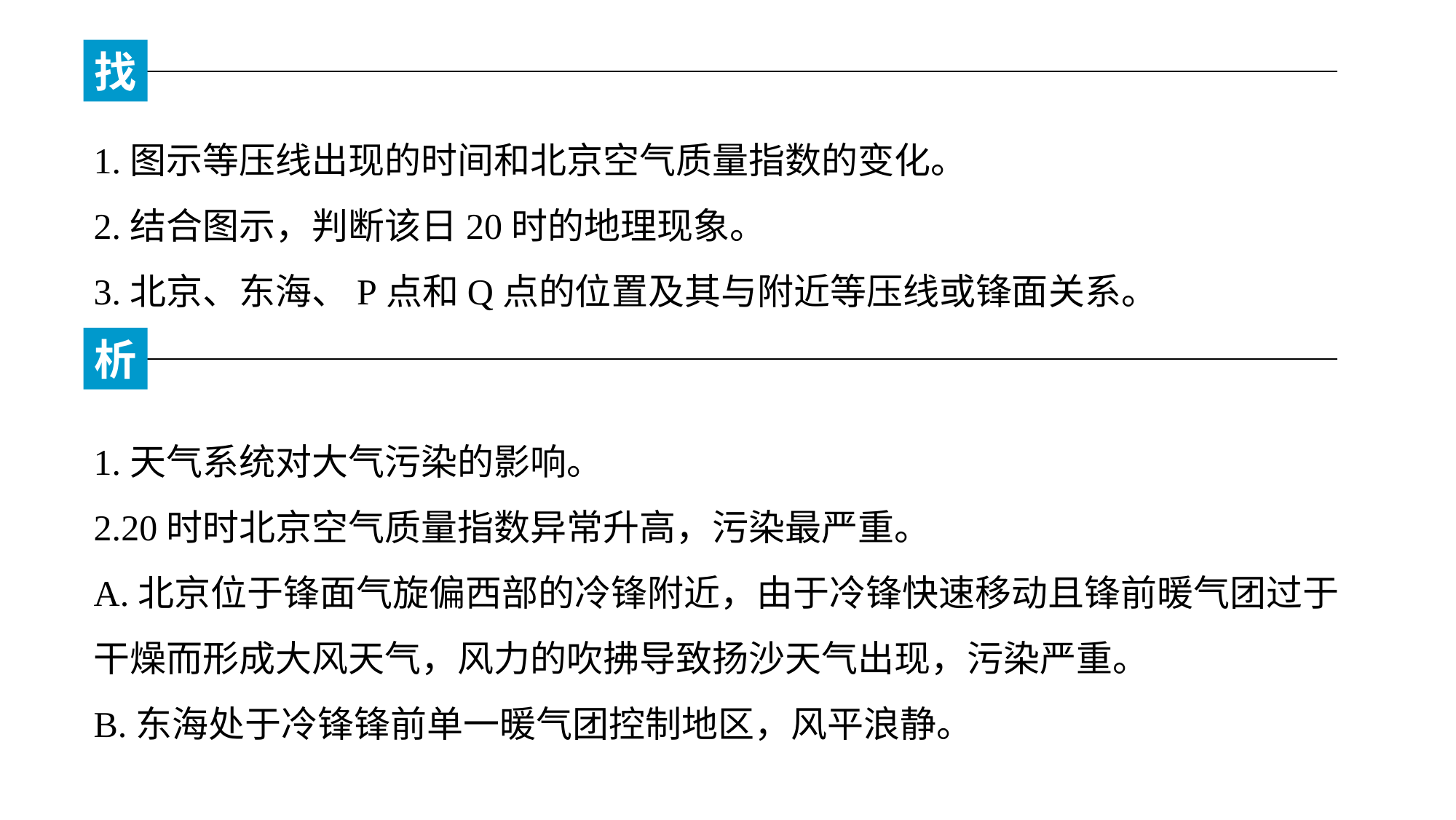

找
1.图示等压线出现的时间和北京空气质量指数的变化。
2.结合图示，判断该日20时的地理现象。
3.北京、东海、P点和Q点的位置及其与附近等压线或锋面关系。
析
1.天气系统对大气污染的影响。
2.20时时北京空气质量指数异常升高，污染最严重。
A.北京位于锋面气旋偏西部的冷锋附近，由于冷锋快速移动且锋前暖气团过于干燥而形成大风天气，风力的吹拂导致扬沙天气出现，污染严重。
B.东海处于冷锋锋前单一暖气团控制地区，风平浪静。